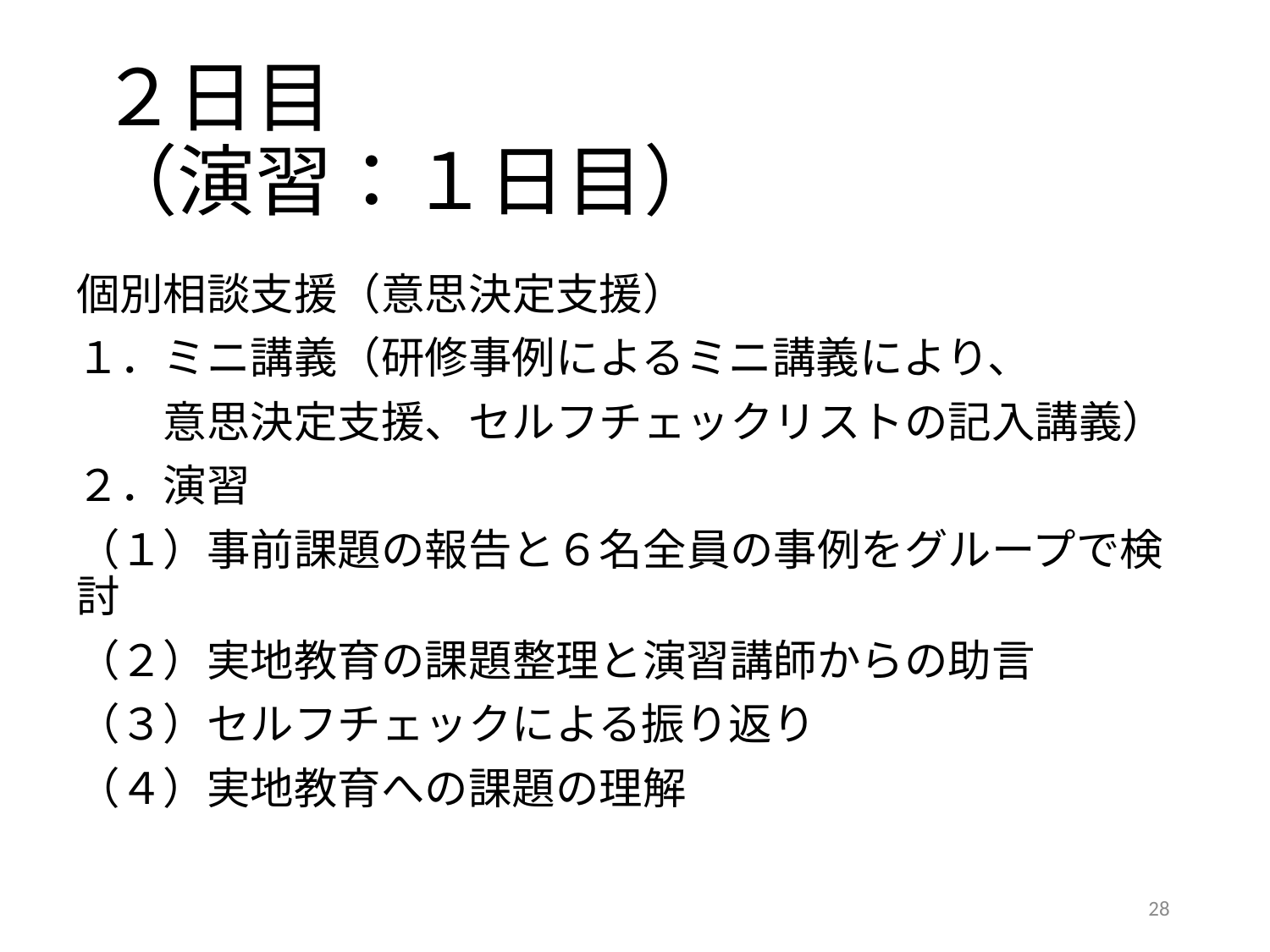

# ２日目 （演習：１日目）
個別相談支援（意思決定支援）
１．ミニ講義（研修事例によるミニ講義により、
　　意思決定支援、セルフチェックリストの記入講義）
２．演習
（１）事前課題の報告と６名全員の事例をグループで検討
（２）実地教育の課題整理と演習講師からの助言
（３）セルフチェックによる振り返り
（４）実地教育への課題の理解

28